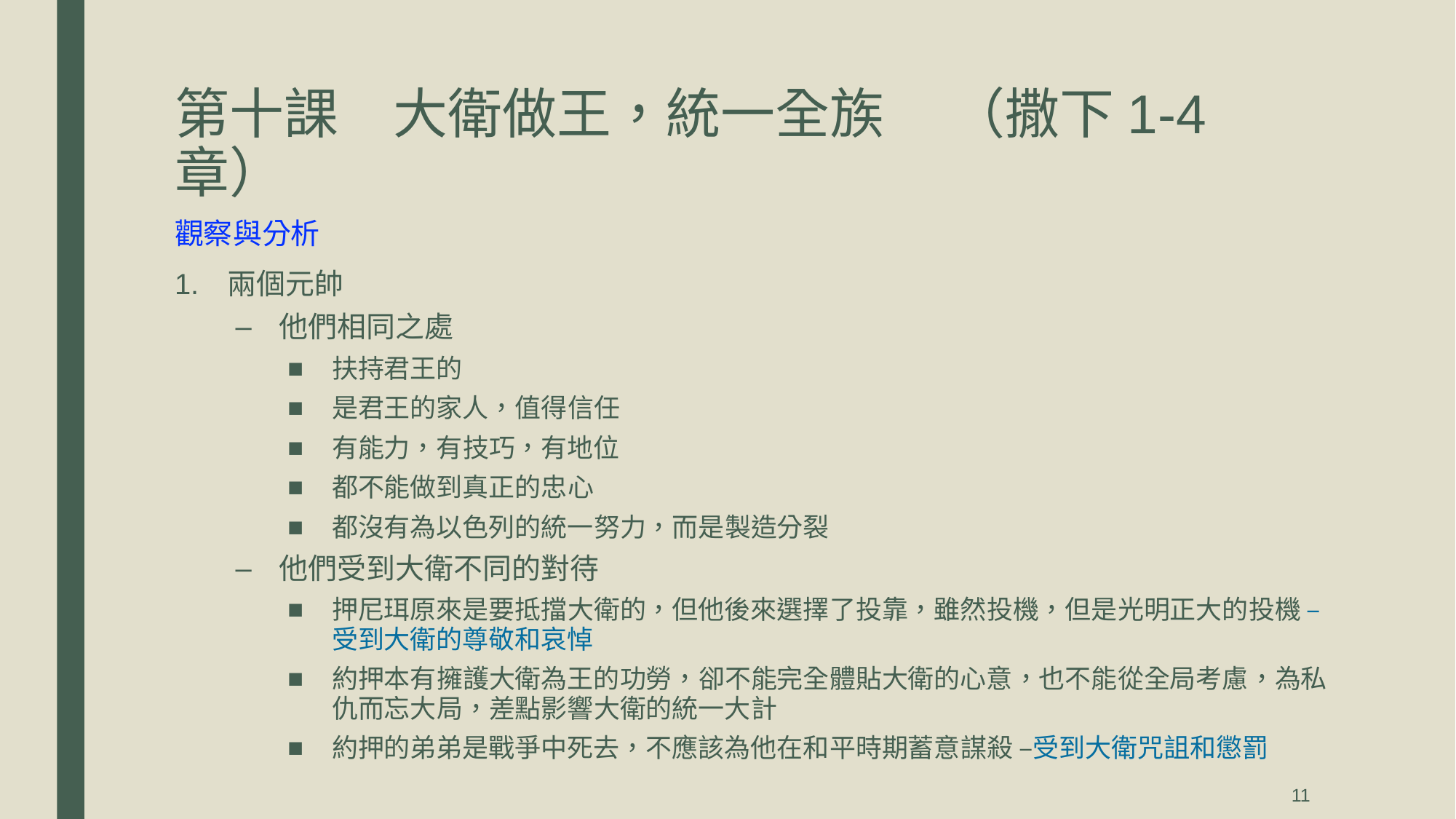

# 第十課	大衛做王，統一全族	 （撒下1-4章）
觀察與分析
兩個元帥
他們相同之處
扶持君王的
是君王的家人，值得信任
有能力，有技巧，有地位
都不能做到真正的忠心
都沒有為以色列的統一努力，而是製造分裂
他們受到大衛不同的對待
押尼珥原來是要抵擋大衛的，但他後來選擇了投靠，雖然投機，但是光明正大的投機 – 受到大衛的尊敬和哀悼
約押本有擁護大衛為王的功勞，卻不能完全體貼大衛的心意，也不能從全局考慮，為私仇而忘大局，差點影響大衛的統一大計
約押的弟弟是戰爭中死去，不應該為他在和平時期蓄意謀殺 –受到大衛咒詛和懲罰
11